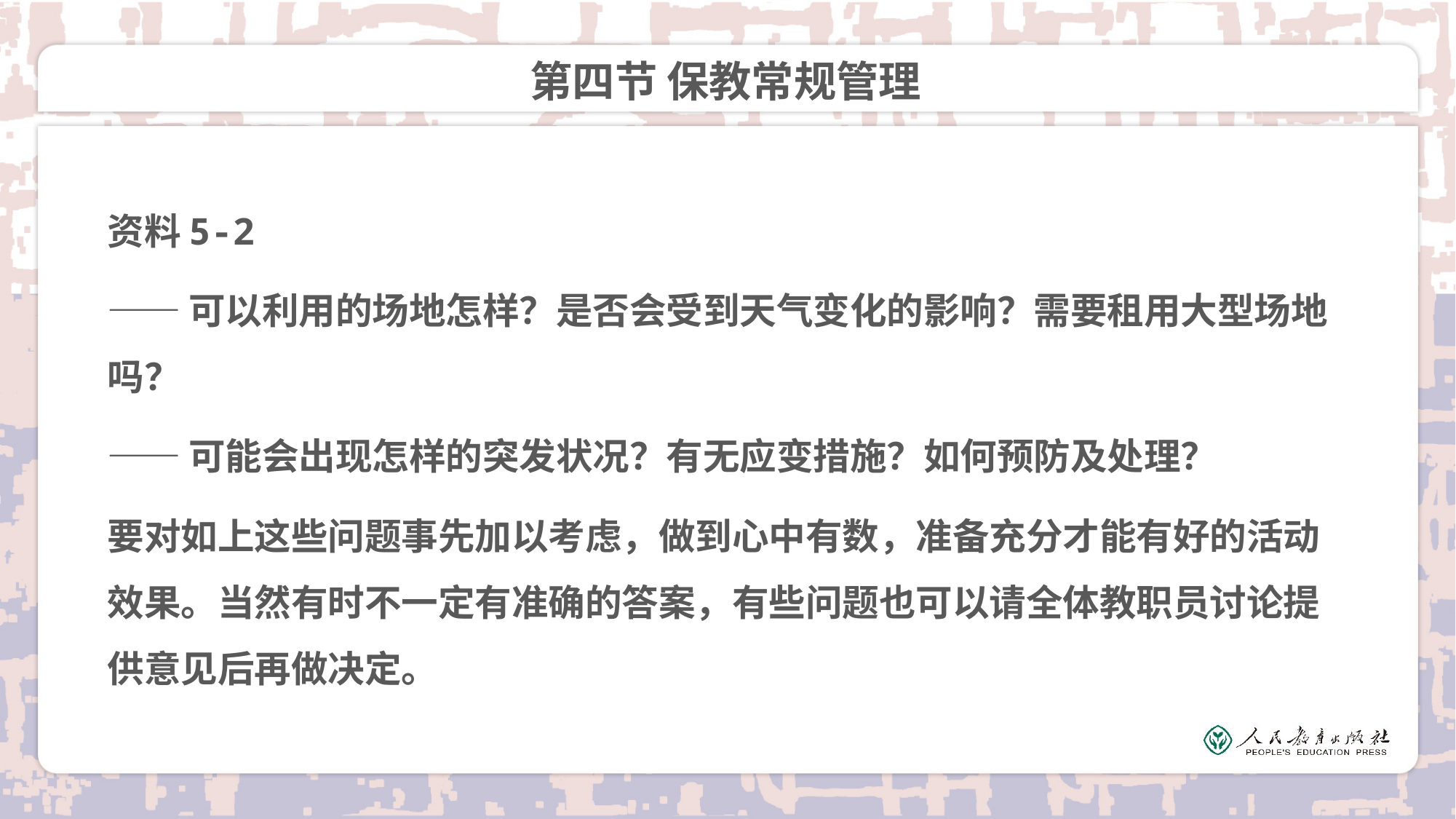

# 第四节 保教常规管理
资料5-2
——可以利用的场地怎样？是否会受到天气变化的影响？需要租用大型场地吗？
——可能会出现怎样的突发状况？有无应变措施？如何预防及处理？
要对如上这些问题事先加以考虑，做到心中有数，准备充分才能有好的活动效果。当然有时不一定有准确的答案，有些问题也可以请全体教职员讨论提供意见后再做决定。